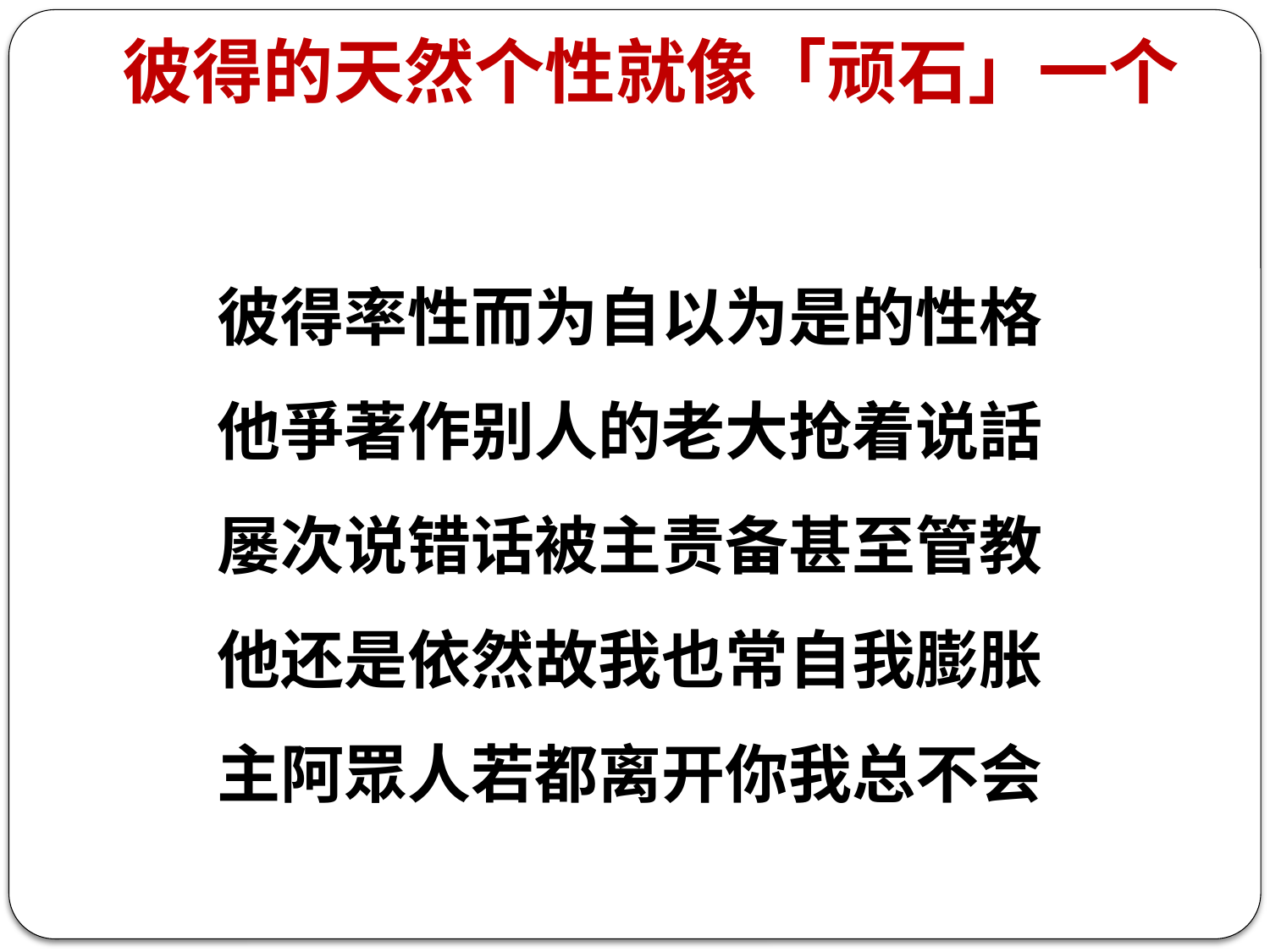

彼得的天然个性就像「顽石」一个
彼得率性而为自以为是的性格
他爭著作别人的老大抢着说話
屡次说错话被主责备甚至管教
他还是依然故我也常自我膨胀
主阿眾人若都离开你我总不会